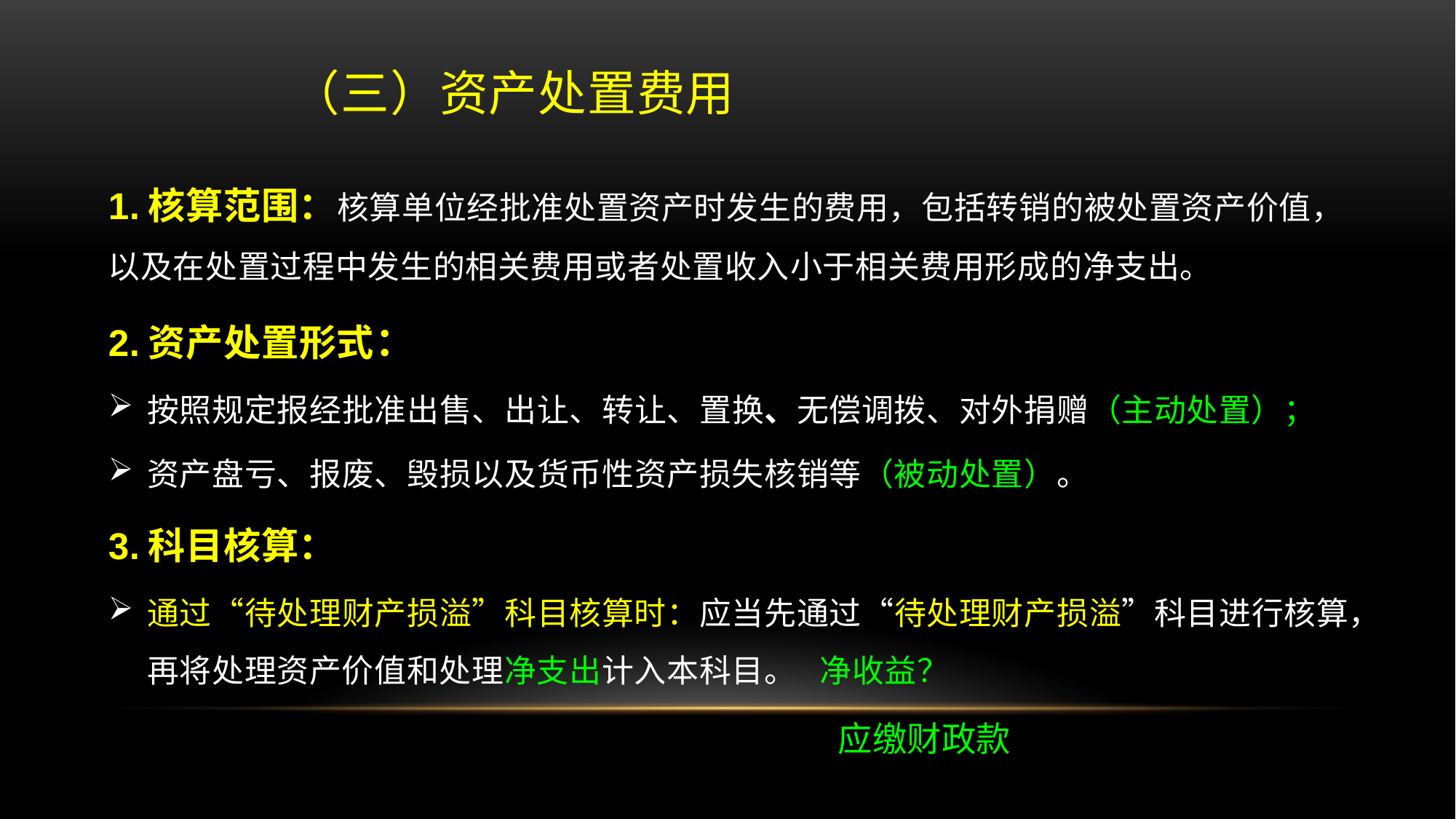

# （三）资产处置费用
1.核算范围：核算单位经批准处置资产时发生的费用，包括转销的被处置资产价值，以及在处置过程中发生的相关费用或者处置收入小于相关费用形成的净支出。
2.资产处置形式：
按照规定报经批准出售、出让、转让、置换、无偿调拨、对外捐赠（主动处置）；
资产盘亏、报废、毁损以及货币性资产损失核销等（被动处置）。
3.科目核算：
通过“待处理财产损溢”科目核算时：应当先通过“待处理财产损溢”科目进行核算，再将处理资产价值和处理净支出计入本科目。   净收益？
                                                          应缴财政款
72